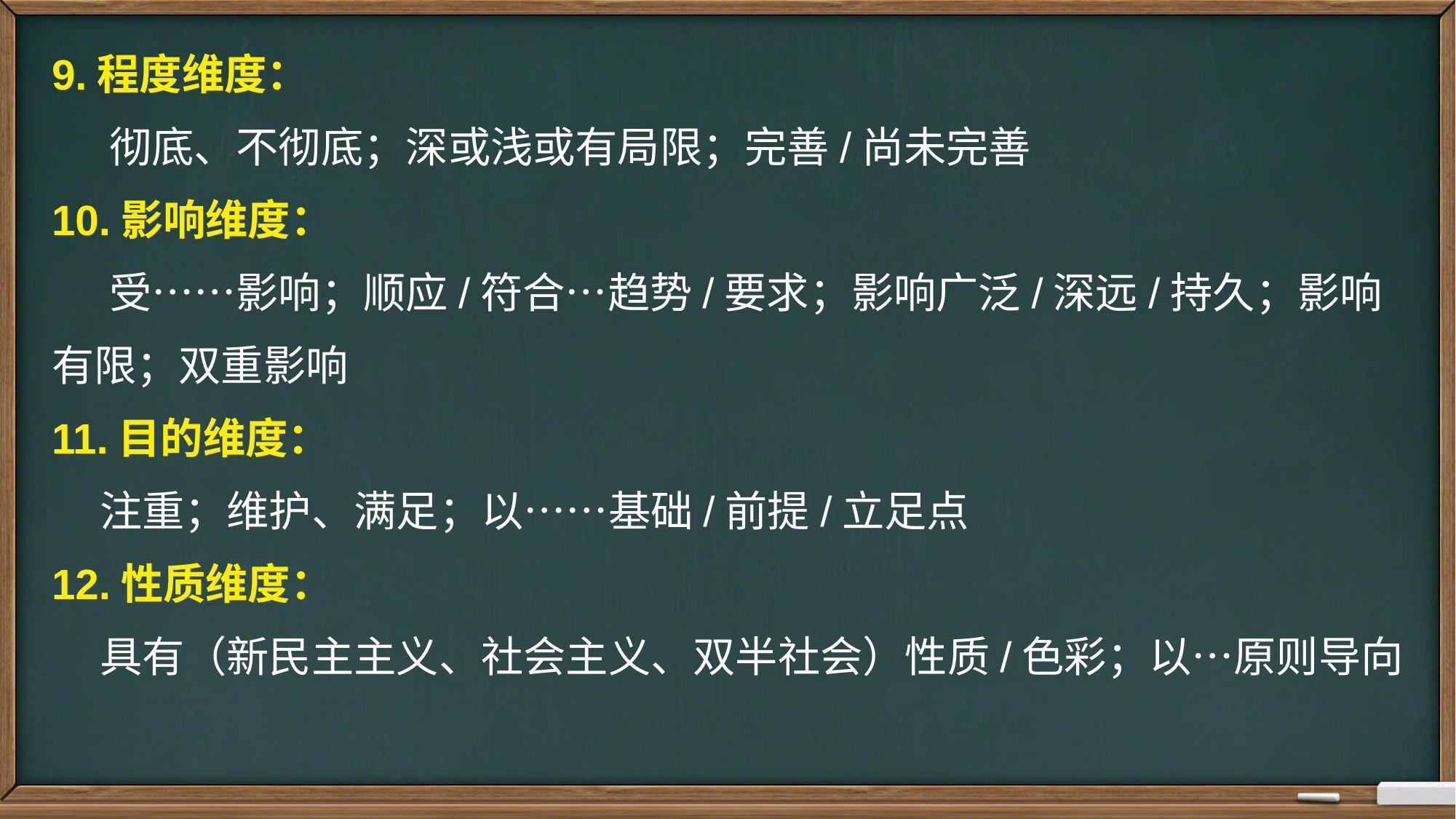

9.程度维度：
     彻底、不彻底；深或浅或有局限；完善/尚未完善
10.影响维度：
     受……影响；顺应/符合…趋势/要求；影响广泛/深远/持久；影响有限；双重影响
11.目的维度：
    注重；维护、满足；以……基础/前提/立足点
12.性质维度：
    具有（新民主主义、社会主义、双半社会）性质/色彩；以…原则导向